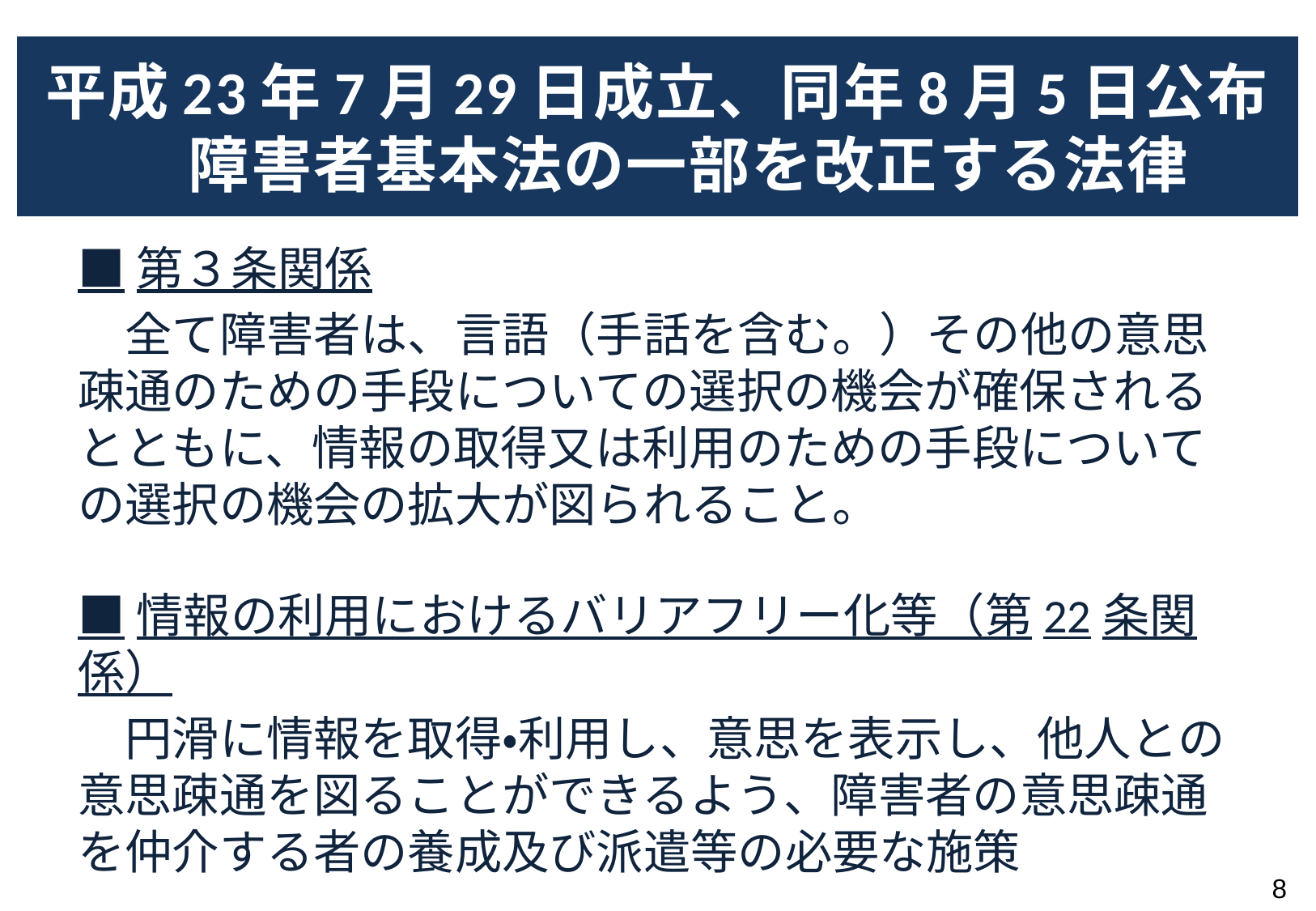

# 平成23年7月29日成立、同年8月5日公布 　障害者基本法の一部を改正する法律
■第３条関係
　全て障害者は、言語（手話を含む。）その他の意思疎通のための手段についての選択の機会が確保されるとともに、情報の取得又は利用のための手段についての選択の機会の拡大が図られること。

■情報の利用におけるバリアフリー化等（第22条関係）
　円滑に情報を取得・利用し、意思を表示し、他人との意思疎通を図ることができるよう、障害者の意思疎通を仲介する者の養成及び派遣等の必要な施策
8